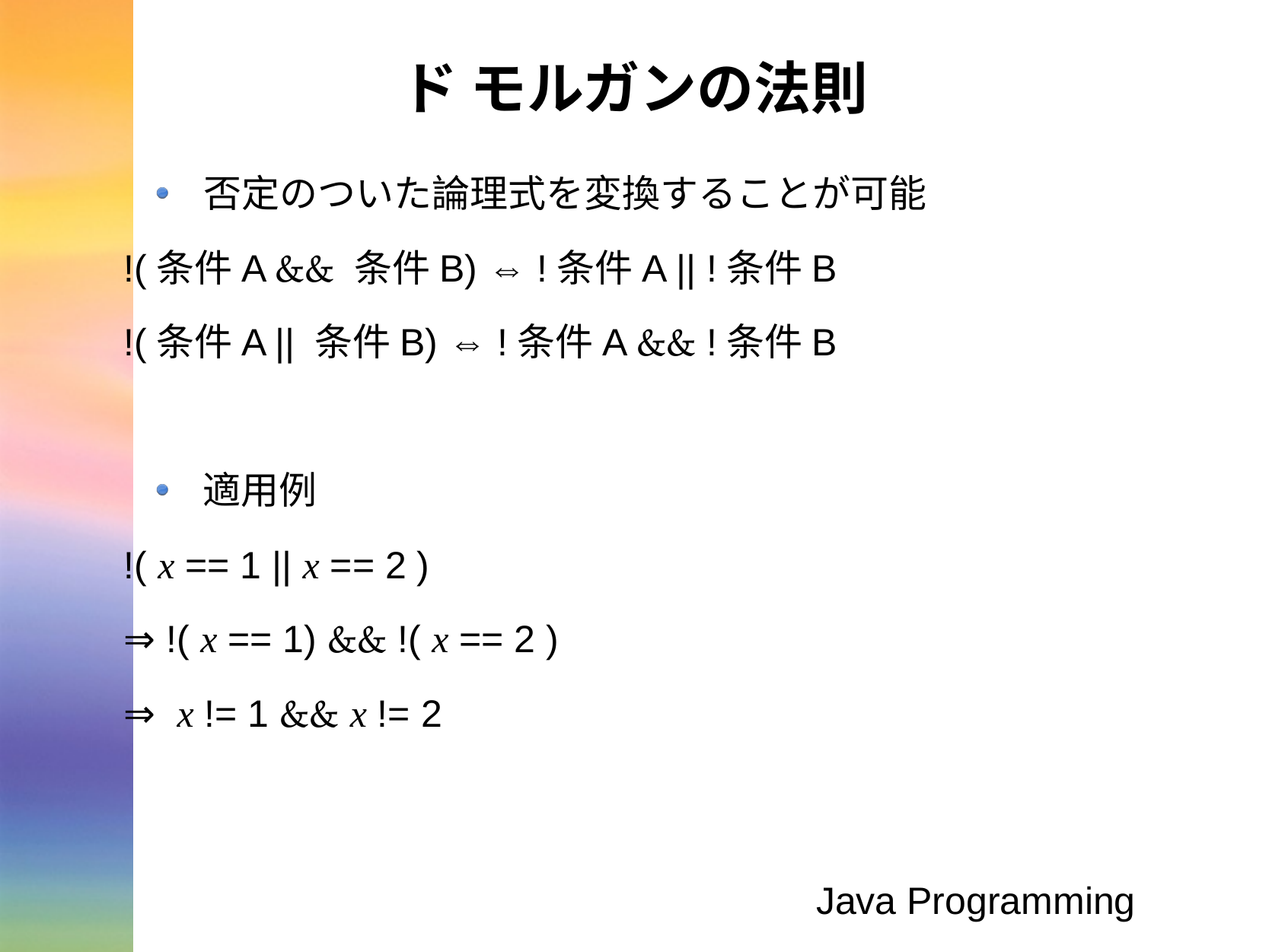

# ド モルガンの法則
否定のついた論理式を変換することが可能
!(条件A && 条件B) ⇔ !条件A || !条件B
!(条件A || 条件B) ⇔ !条件A && !条件B

適用例
!( x == 1 || x == 2 )
⇒ !( x == 1) && !( x == 2 )
⇒  x != 1 && x != 2